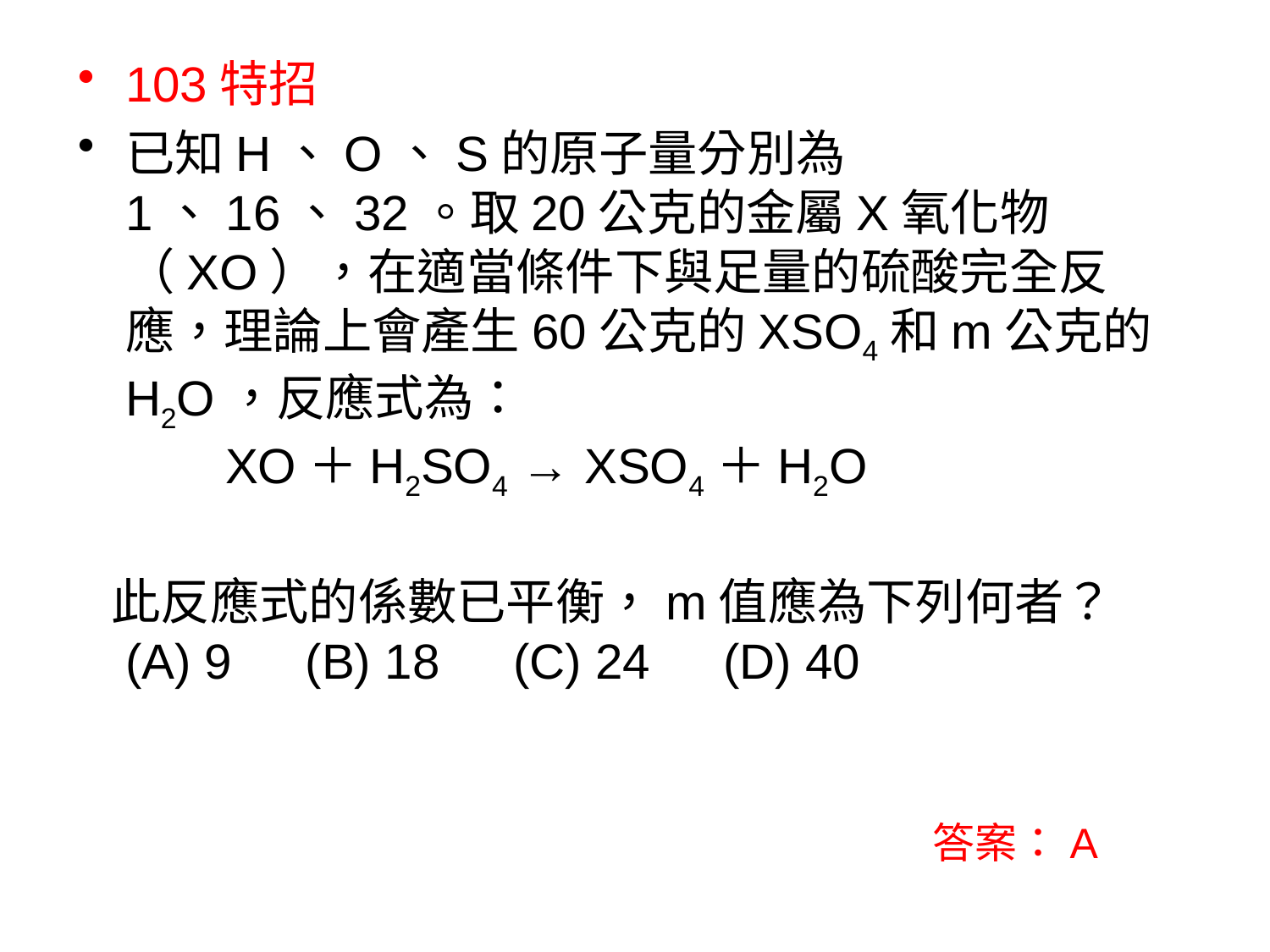

103特招
已知H、O、S的原子量分別為1、16、32。取20公克的金屬X氧化物（XO），在適當條件下與足量的硫酸完全反應，理論上會產生60公克的XSO4和m公克的H2O，反應式為：
        XO＋H2SO4 → XSO4＋H2O
  此反應式的係數已平衡，m值應為下列何者？ (A) 9　(B) 18　(C) 24　(D) 40
答案：A